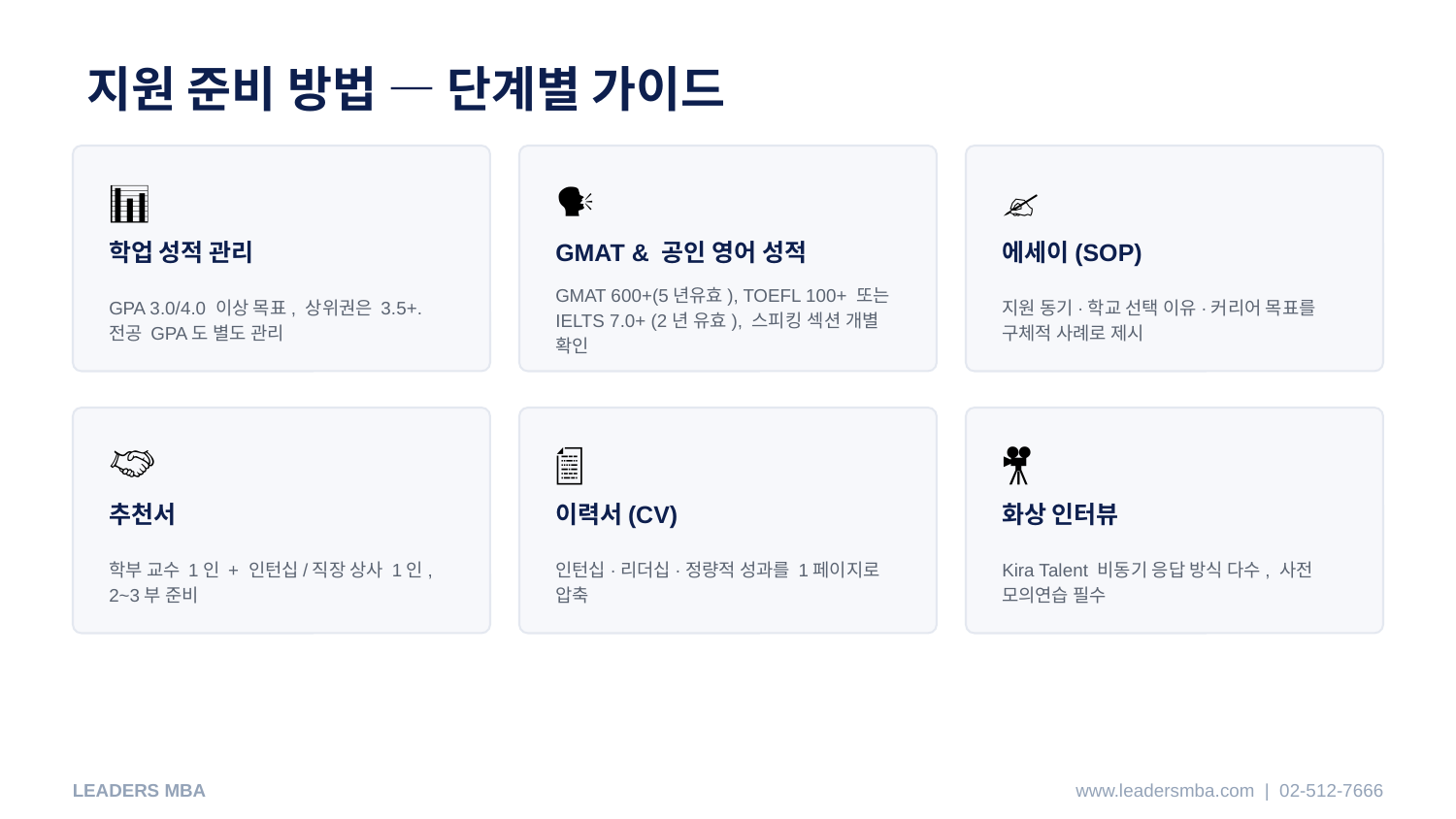

지원 준비 방법 — 단계별 가이드

📊
🗣️
✍️
학업 성적 관리
GMAT & 공인 영어 성적
에세이(SOP)
GPA 3.0/4.0 이상 목표, 상위권은 3.5+. 전공 GPA도 별도 관리
GMAT 600+(5년유효), TOEFL 100+ 또는 IELTS 7.0+ (2년 유효), 스피킹 섹션 개별 확인
지원 동기·학교 선택 이유·커리어 목표를 구체적 사례로 제시

🤝
📄
🎥
추천서
이력서(CV)
화상 인터뷰
학부 교수 1인 + 인턴십/직장 상사 1인, 2~3부 준비
인턴십·리더십·정량적 성과를 1페이지로 압축
Kira Talent 비동기 응답 방식 다수, 사전 모의연습 필수
LEADERS MBA
www.leadersmba.com  |  02-512-7666